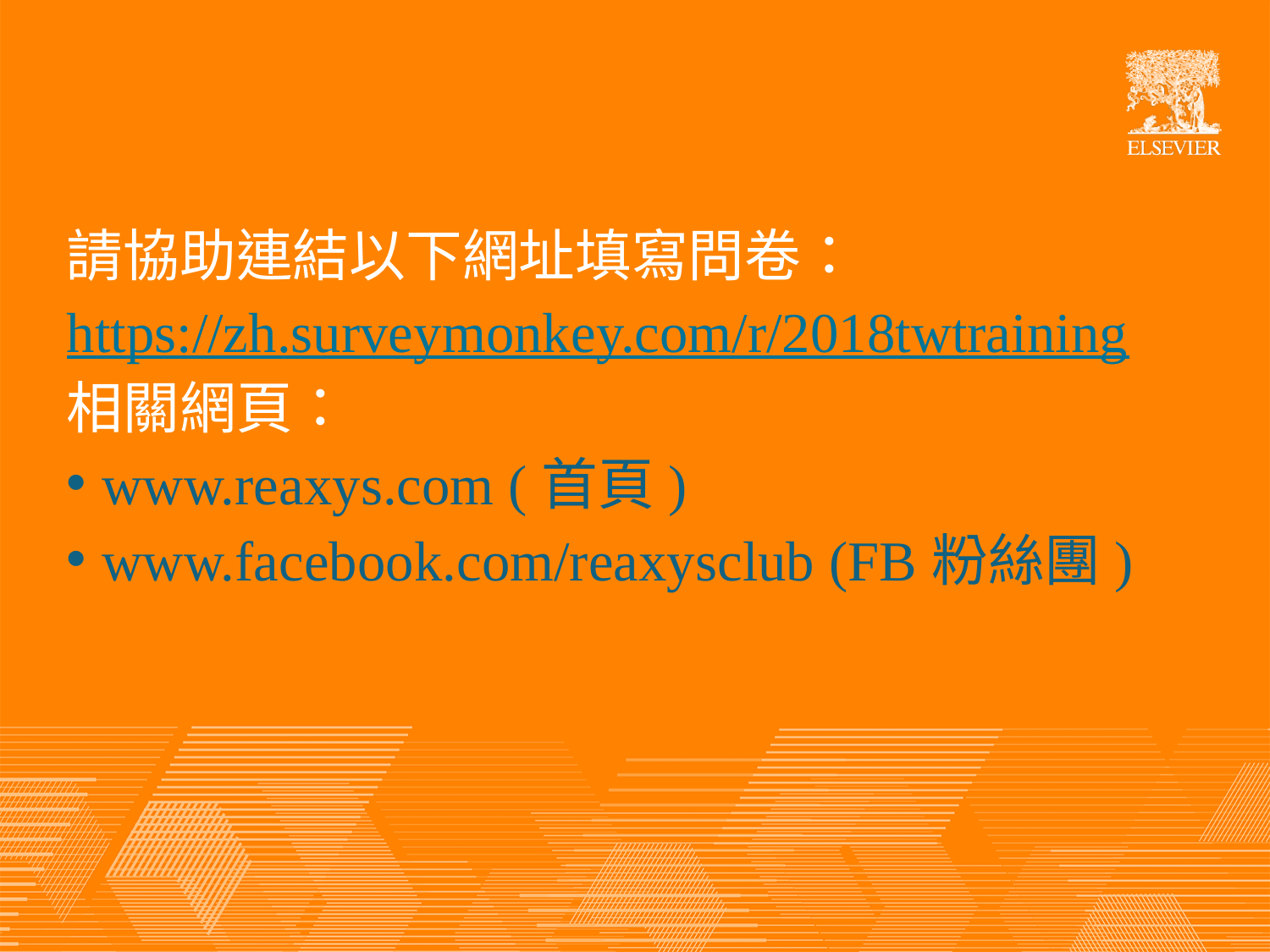

請協助連結以下網址填寫問卷：
https://zh.surveymonkey.com/r/2018twtraining
相關網頁：
www.reaxys.com (首頁)
www.facebook.com/reaxysclub (FB粉絲團)